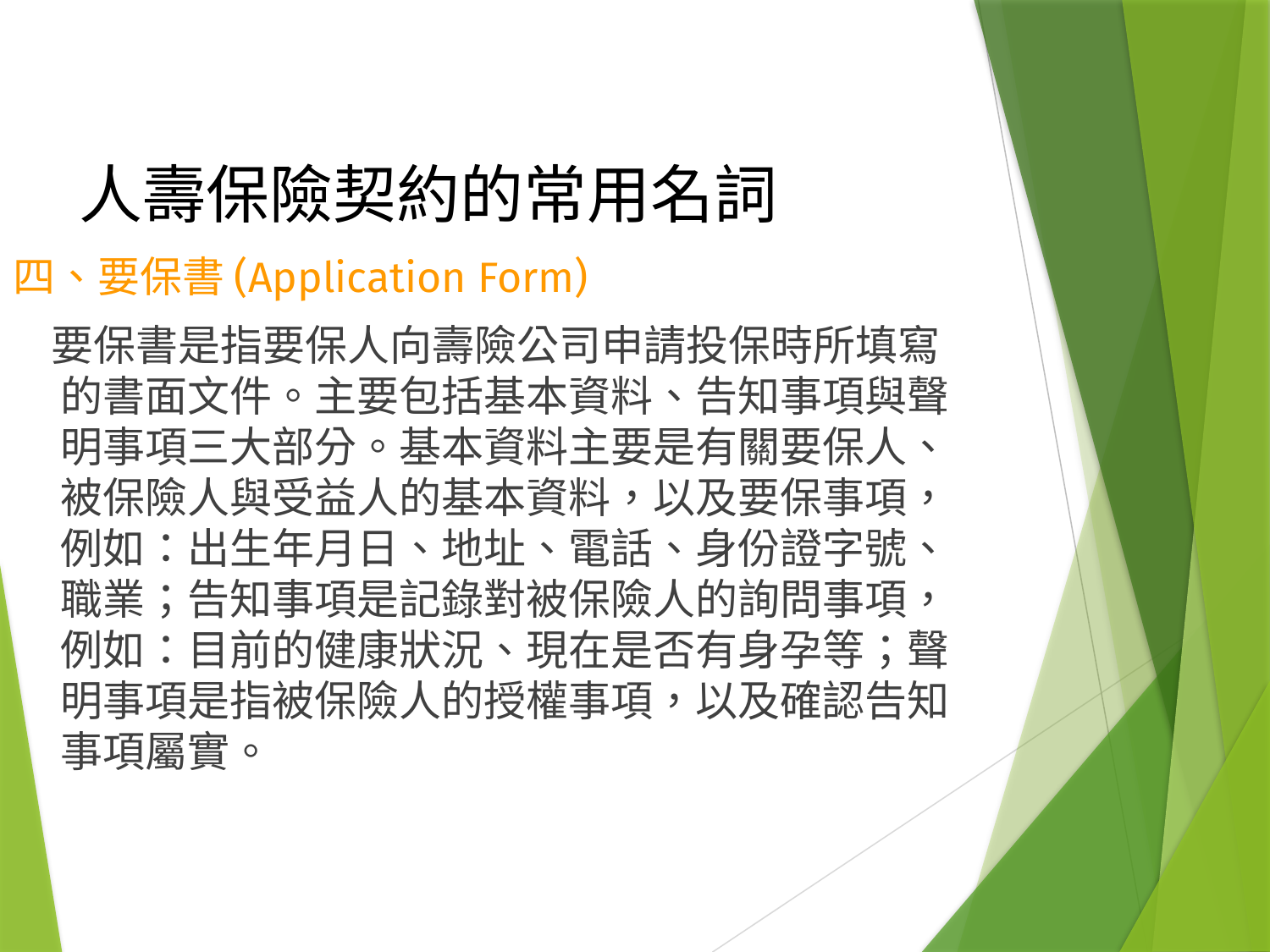

人壽保險契約的常用名詞
四、要保書(Application Form)
   要保書是指要保人向壽險公司申請投保時所填寫的書面文件。主要包括基本資料、告知事項與聲明事項三大部分。基本資料主要是有關要保人、被保險人與受益人的基本資料，以及要保事項，例如：出生年月日、地址、電話、身份證字號、職業；告知事項是記錄對被保險人的詢問事項，例如：目前的健康狀況、現在是否有身孕等；聲明事項是指被保險人的授權事項，以及確認告知事項屬實。